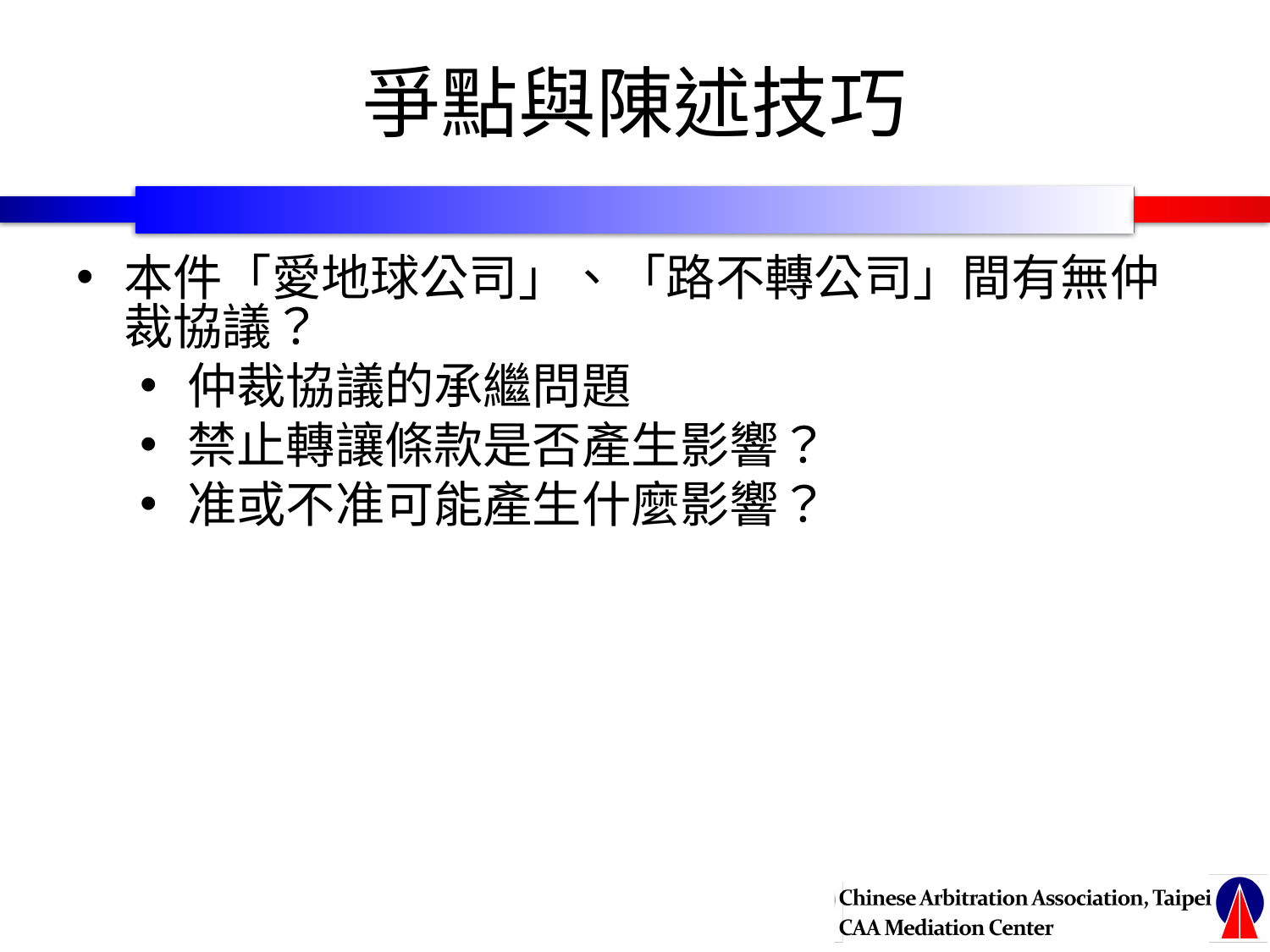

# 爭點與陳述技巧
本件「愛地球公司」、「路不轉公司」間有無仲裁協議？
仲裁協議的承繼問題
禁止轉讓條款是否產生影響？
准或不准可能產生什麼影響？